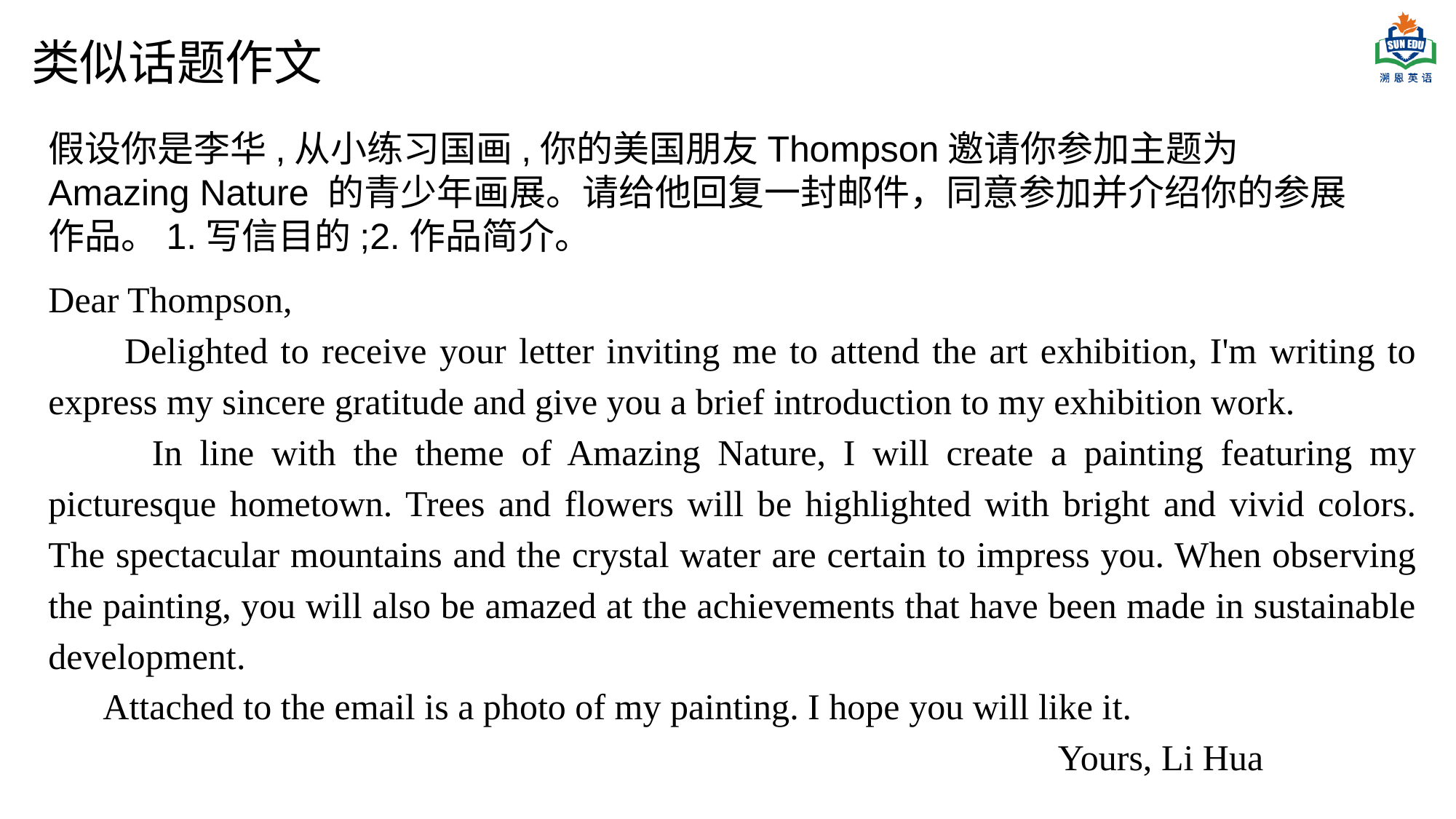

类似话题作文
假设你是李华,从小练习国画,你的美国朋友Thompson邀请你参加主题为Amazing Nature 的青少年画展。请给他回复一封邮件，同意参加并介绍你的参展作品。1.写信目的;2.作品简介。
Dear Thompson,
      Delighted to receive your letter inviting me to attend the art exhibition, I'm writing to express my sincere gratitude and give you a brief introduction to my exhibition work.
      In line with the theme of Amazing Nature, I will create a painting featuring my picturesque hometown. Trees and flowers will be highlighted with bright and vivid colors. The spectacular mountains and the crystal water are certain to impress you. When observing the painting, you will also be amazed at the achievements that have been made in sustainable development.
      Attached to the email is a photo of my painting. I hope you will like it.
                                                                                                               Yours, Li Hua